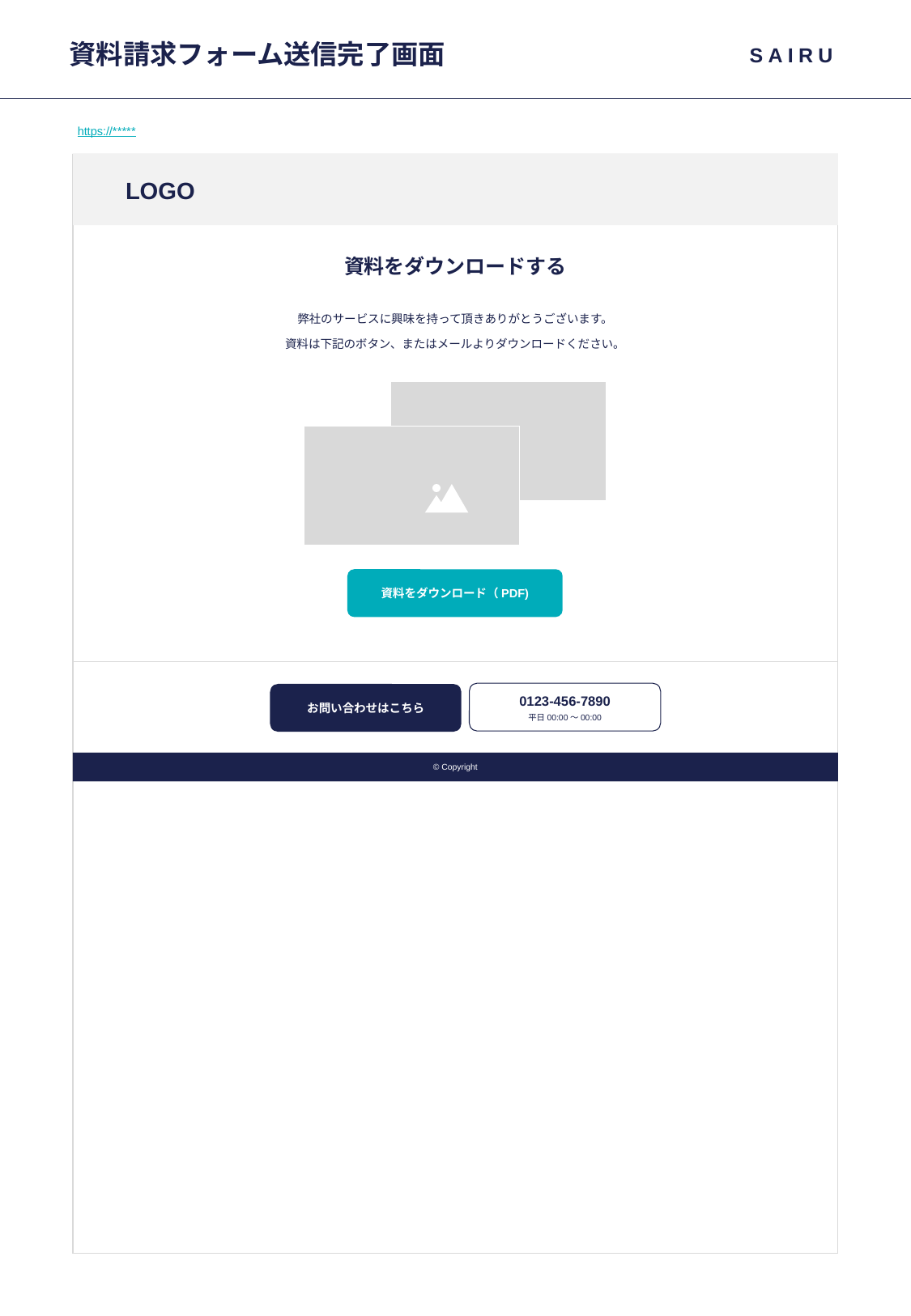

# 資料請求フォーム送信完了画面
SAIRU
https://*****

LOGO
資料をダウンロードする
弊社のサービスに興味を持って頂きありがとうございます。
資料は下記のボタン、またはメールよりダウンロードください。

資料をダウンロード（PDF)
0123-456-7890
平日00:00〜00:00
お問い合わせはこちら
©︎ Copyright